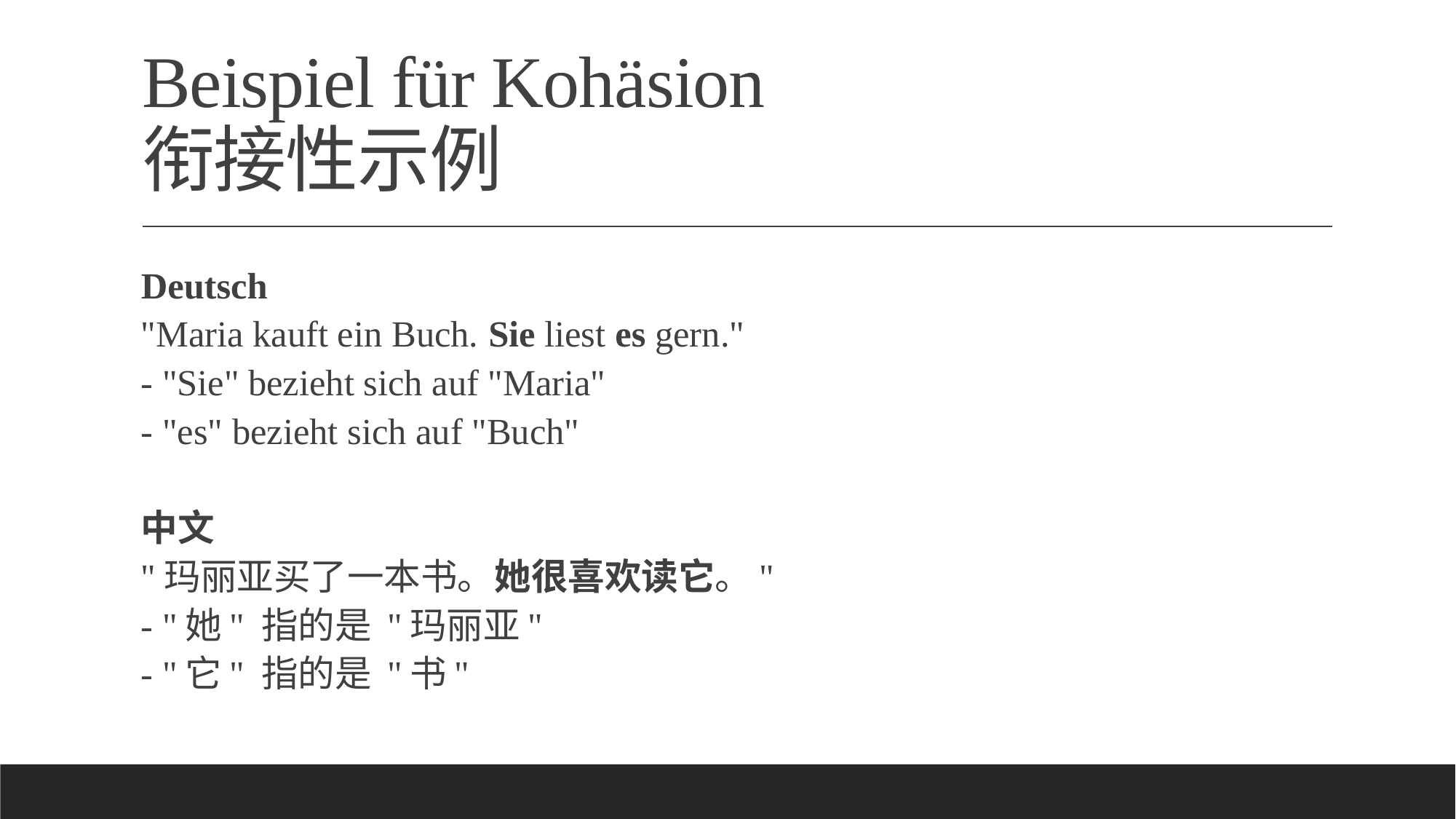

# Beispiel für Kohäsion 衔接性示例
Deutsch
"Maria kauft ein Buch. Sie liest es gern."
- "Sie" bezieht sich auf "Maria"
- "es" bezieht sich auf "Buch"
中文
"玛丽亚买了一本书。她很喜欢读它。"
- "她" 指的是 "玛丽亚"
- "它" 指的是 "书"